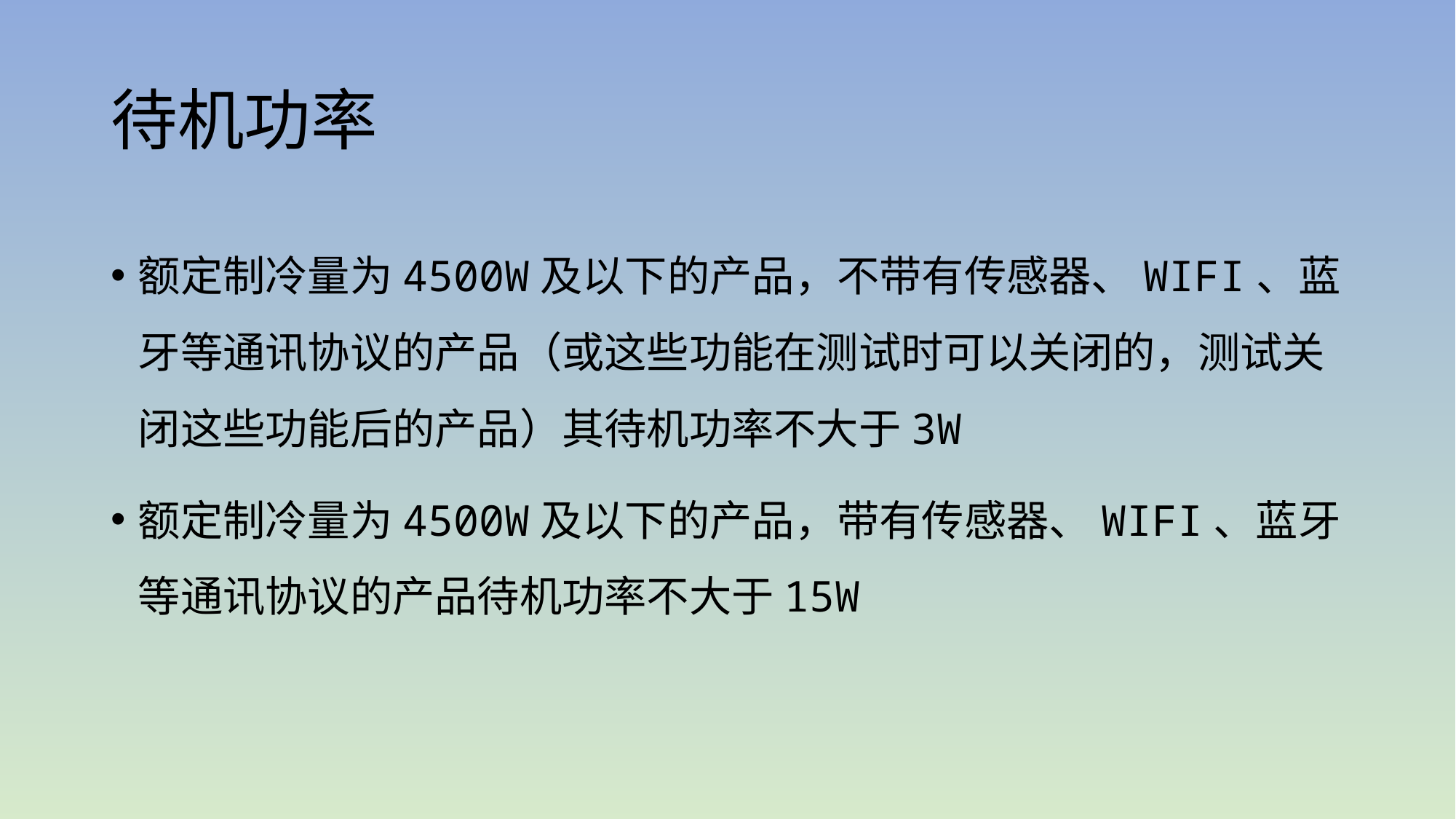

# 待机功率
额定制冷量为4500W及以下的产品，不带有传感器、WIFI、蓝牙等通讯协议的产品（或这些功能在测试时可以关闭的，测试关闭这些功能后的产品）其待机功率不大于3W
额定制冷量为4500W及以下的产品，带有传感器、WIFI、蓝牙等通讯协议的产品待机功率不大于15W